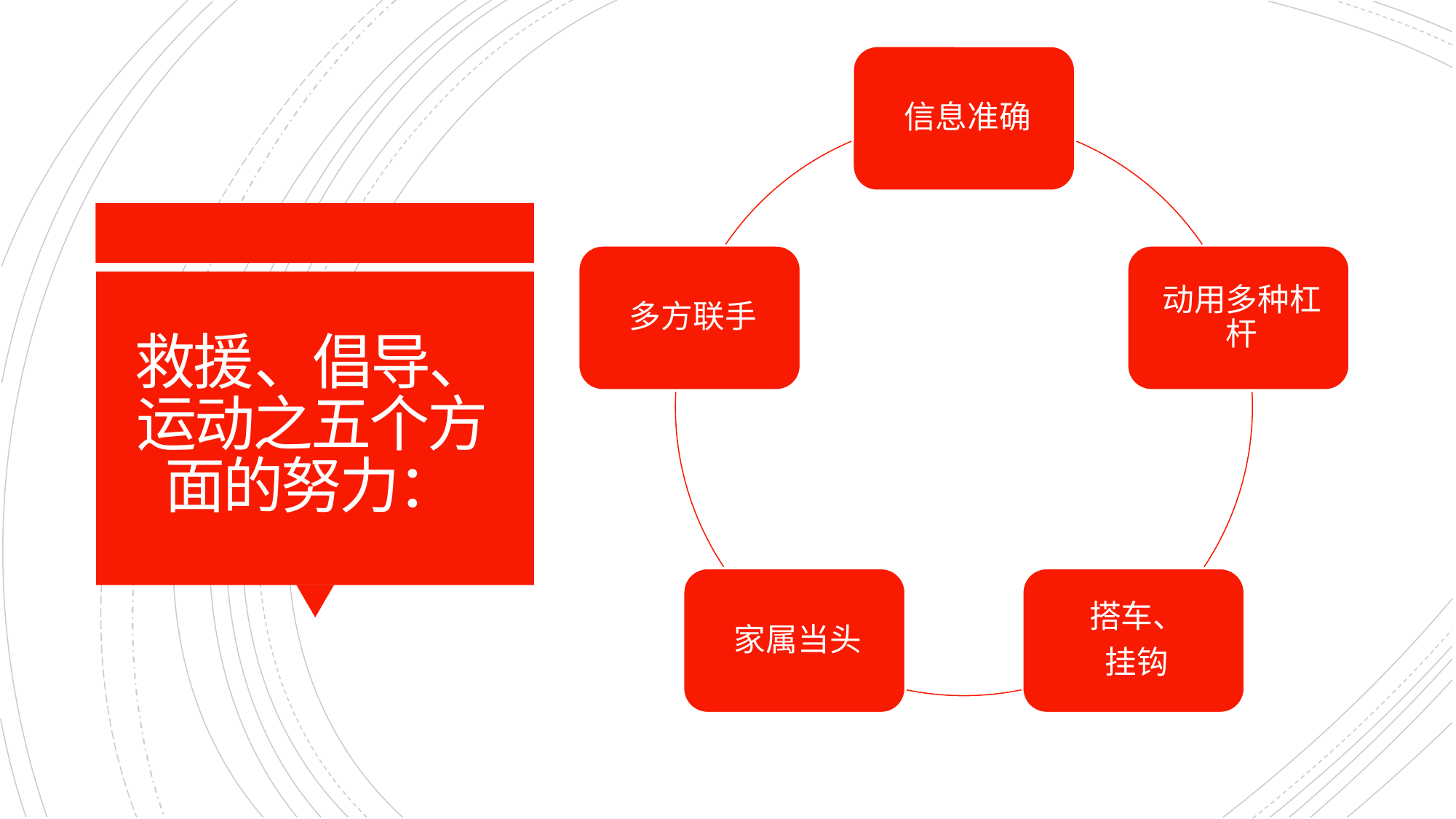

信息准确
动用多种杠杆
搭车、
挂钩
家属当头
多方联手
# 救援、倡导、运动之五个方面的努力：